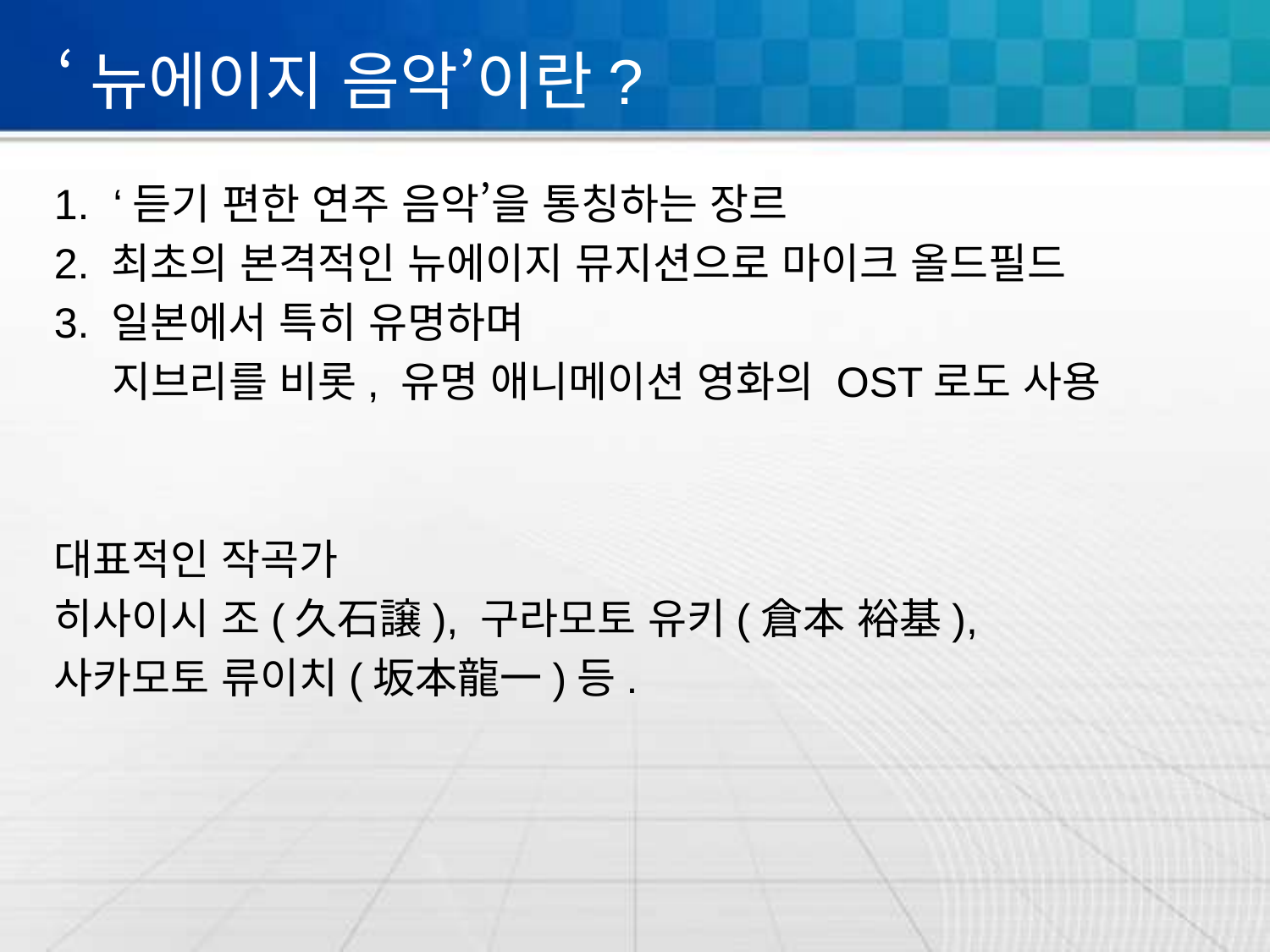

# ‘뉴에이지 음악’이란?
1.  ‘듣기 편한 연주 음악’을 통칭하는 장르
2. 최초의 본격적인 뉴에이지 뮤지션으로 마이크 올드필드
3. 일본에서 특히 유명하며
    지브리를 비롯, 유명 애니메이션 영화의 OST로도 사용

대표적인 작곡가
히사이시 조(久石譲), 구라모토 유키(倉本 裕基),
사카모토 류이치(坂本龍一)등.